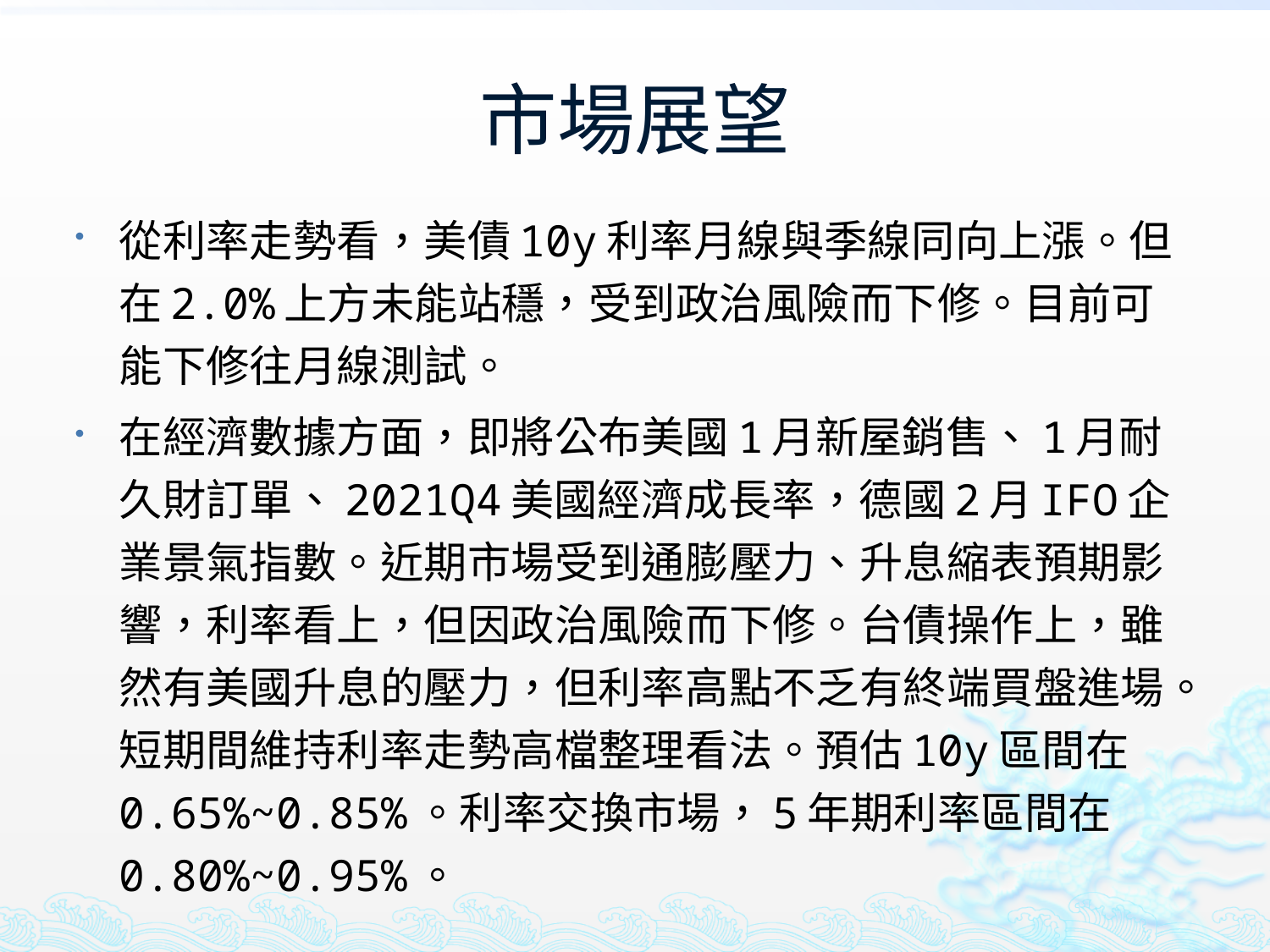

# 市場展望
從利率走勢看，美債10y利率月線與季線同向上漲。但在2.0%上方未能站穩，受到政治風險而下修。目前可能下修往月線測試。
在經濟數據方面，即將公布美國1月新屋銷售、1月耐久財訂單、2021Q4美國經濟成長率，德國2月IFO企業景氣指數。近期市場受到通膨壓力、升息縮表預期影響，利率看上，但因政治風險而下修。台債操作上，雖然有美國升息的壓力，但利率高點不乏有終端買盤進場。短期間維持利率走勢高檔整理看法。預估10y區間在0.65%~0.85%。利率交換市場，5年期利率區間在0.80%~0.95%。